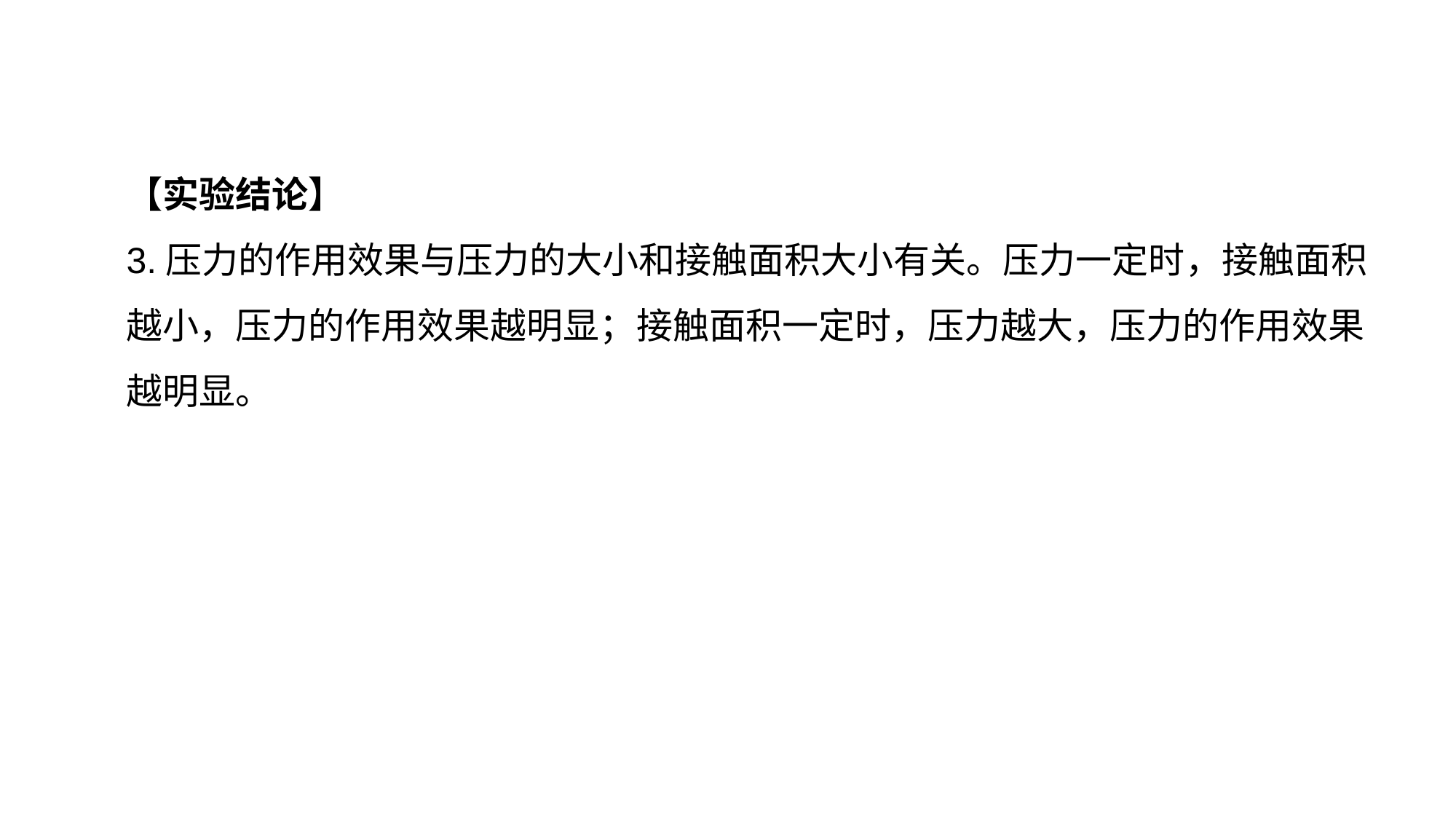

【实验结论】
3.压力的作用效果与压力的大小和接触面积大小有关。压力一定时，接触面积越小，压力的作用效果越明显；接触面积一定时，压力越大，压力的作用效果越明显。
实验突破 素养提升